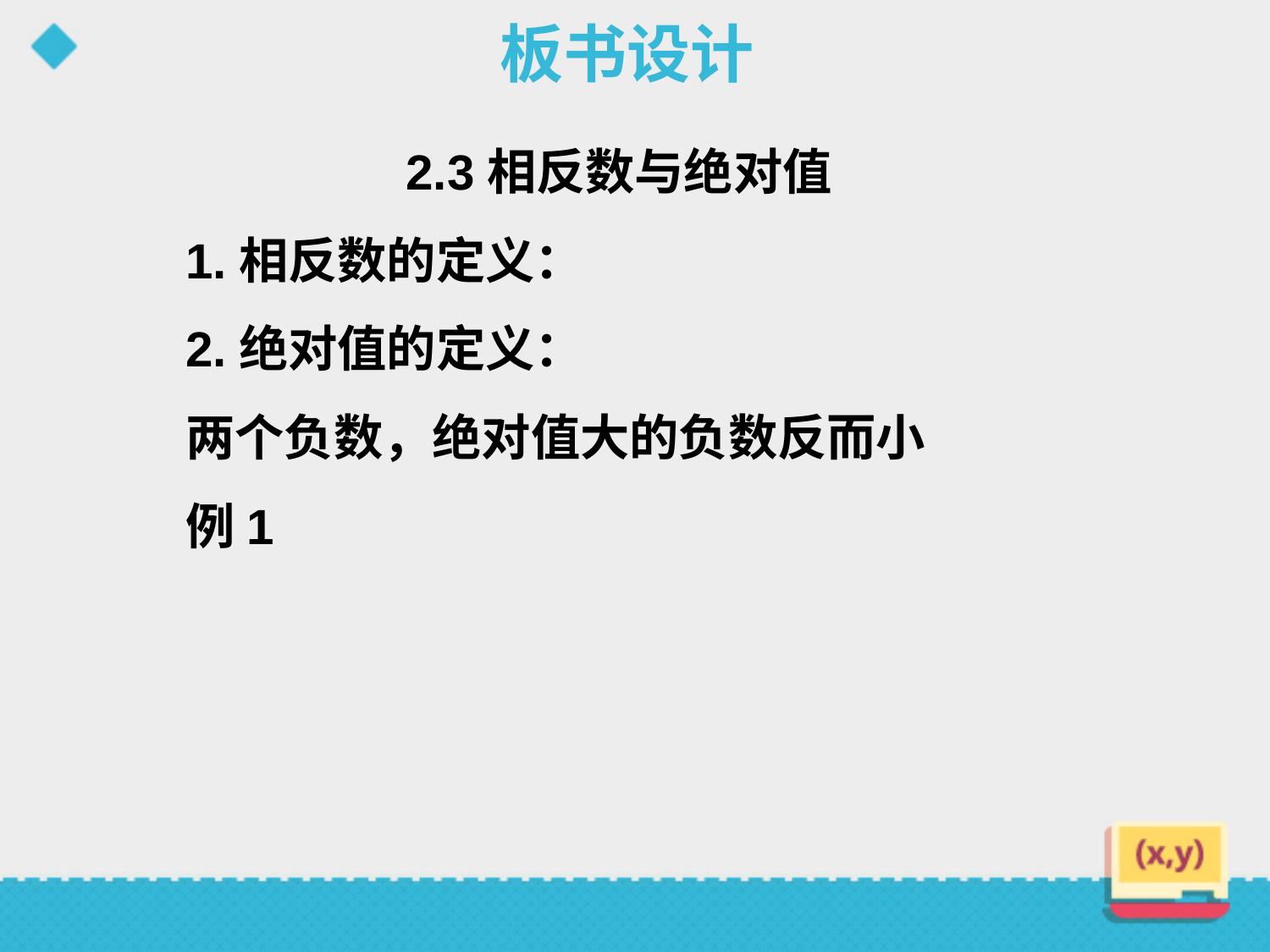

# 板书设计
　　　　 2.3相反数与绝对值
1.相反数的定义：
2.绝对值的定义：
两个负数，绝对值大的负数反而小
例1